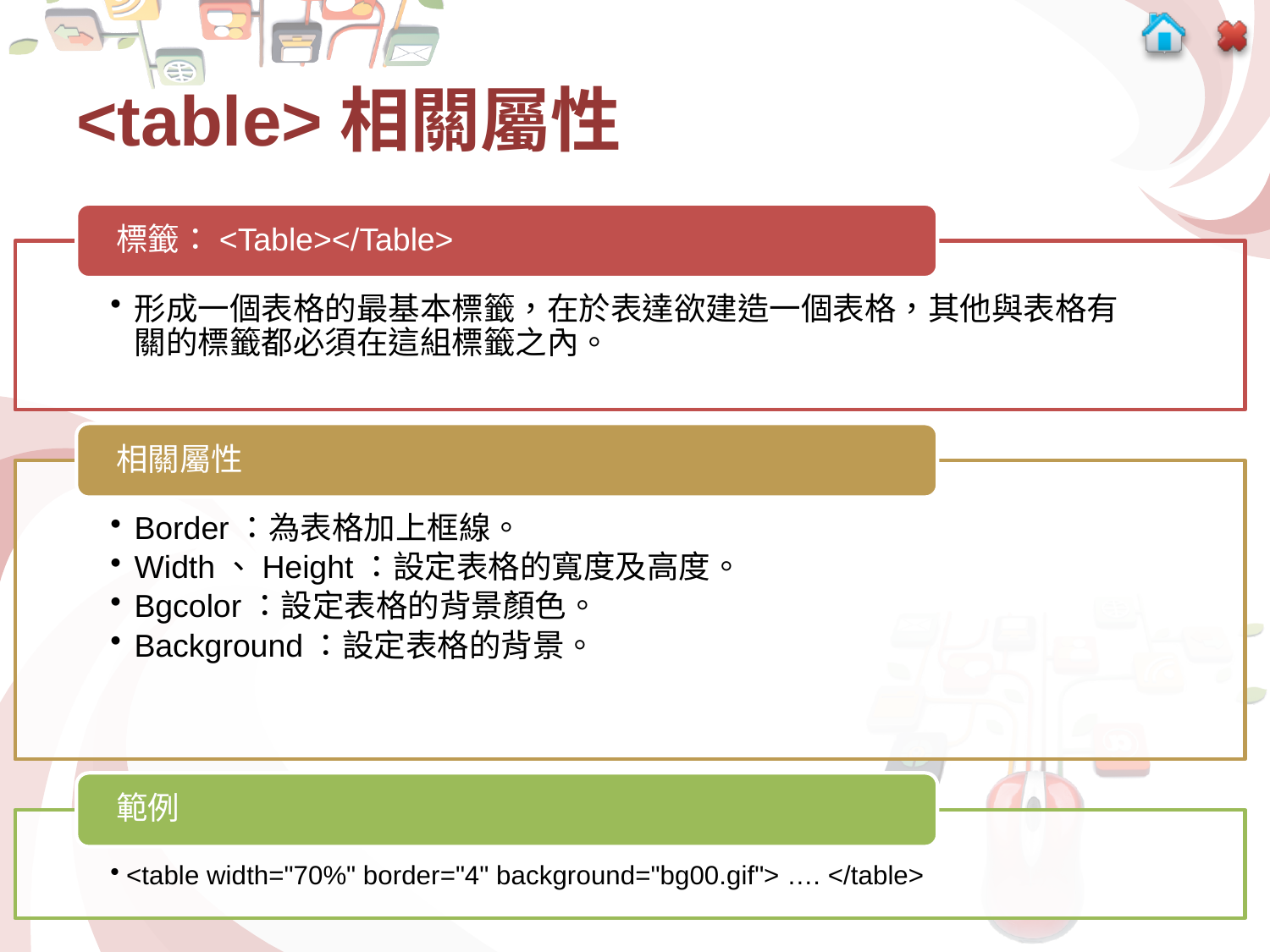

# <table>相關屬性
形成一個表格的最基本標籤，在於表達欲建造一個表格，其他與表格有關的標籤都必須在這組標籤之內。
標籤：<Table></Table>
Border：為表格加上框線。
Width、Height：設定表格的寬度及高度。
Bgcolor：設定表格的背景顏色。
Background：設定表格的背景。
相關屬性
<table width="70%" border="4" background="bg00.gif"> …. </table>
範例